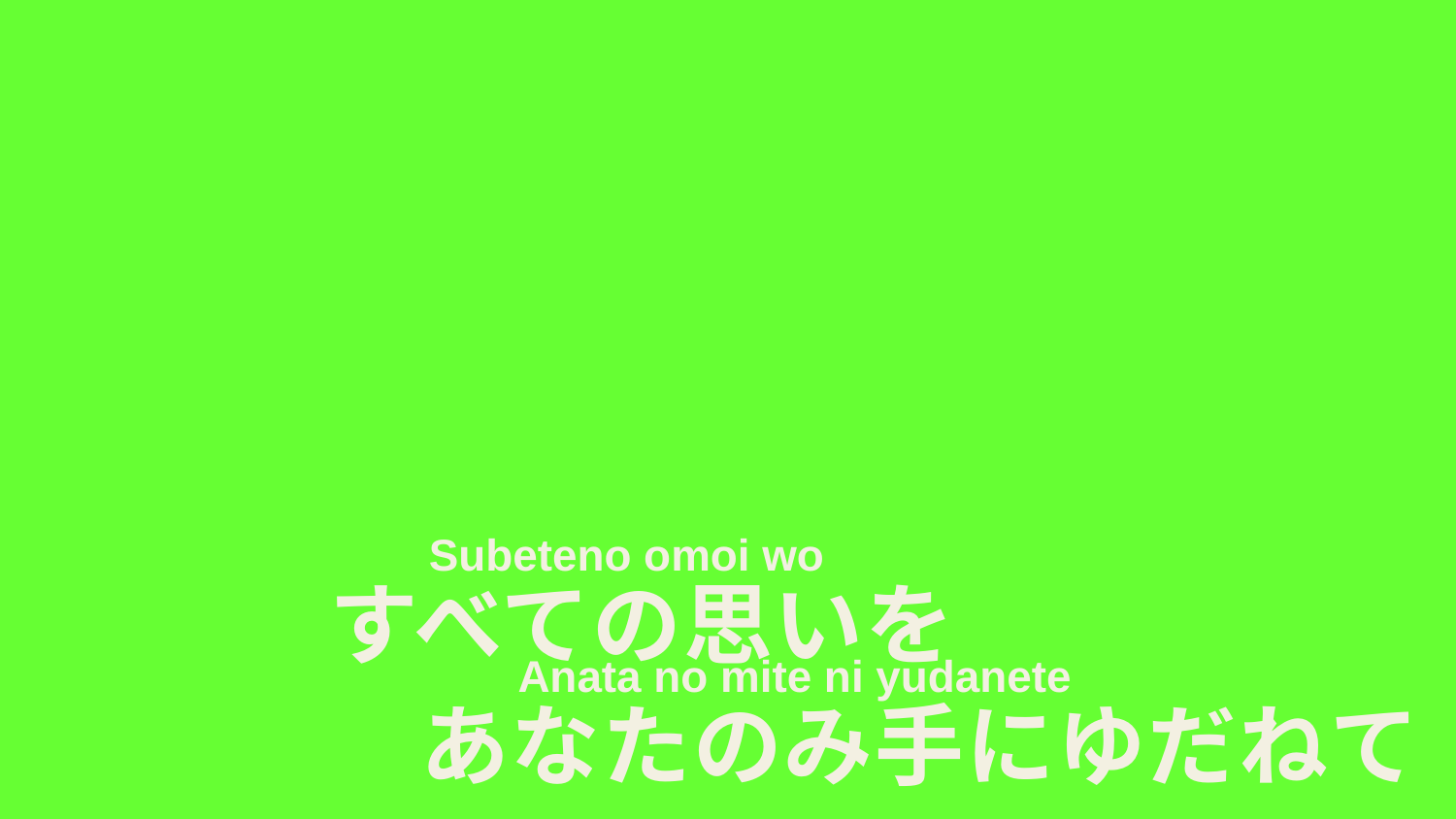

Subeteno omoi wo

　　　　Anata no mite ni yudanete
すべての思いを
　あなたのみ手にゆだねて